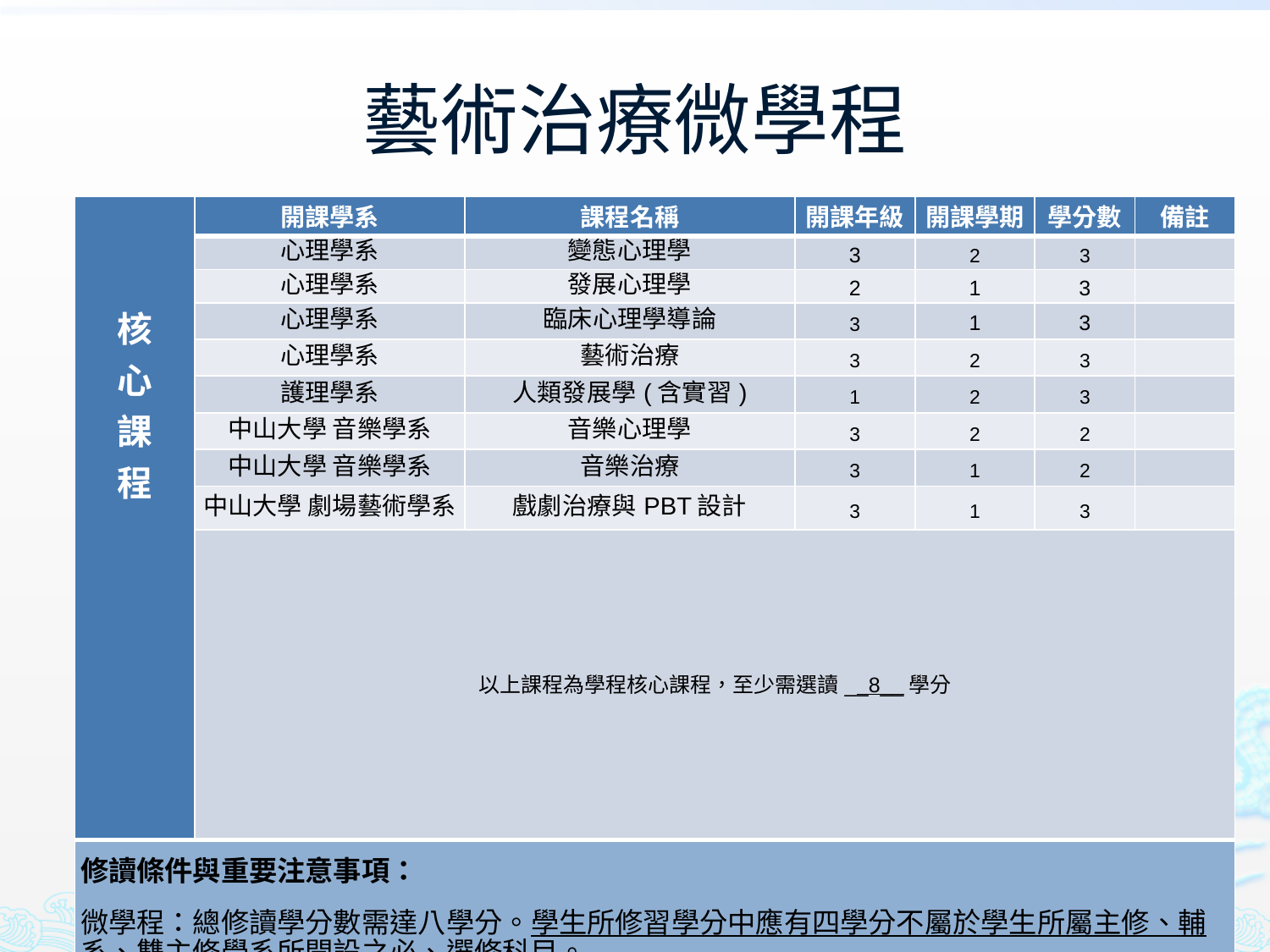

# 藝術治療微學程
| 核 心 課 程 | 開課學系 | 課程名稱 | 開課年級 | 開課學期 | 學分數 | 備註 |
| --- | --- | --- | --- | --- | --- | --- |
|  | 心理學系 | 變態心理學 | 3 | 2 | 3 |  |
|  | 心理學系 | 發展心理學 | 2 | 1 | 3 |  |
|  | 心理學系 | 臨床心理學導論 | 3 | 1 | 3 |  |
|  | 心理學系 | 藝術治療 | 3 | 2 | 3 |  |
|  | 護理學系 | 人類發展學(含實習) | 1 | 2 | 3 |  |
|  | 中山大學 音樂學系 | 音樂心理學 | 3 | 2 | 2 |  |
|  | 中山大學 音樂學系 | 音樂治療 | 3 | 1 | 2 |  |
|  | 中山大學 劇場藝術學系 | 戲劇治療與PBT設計 | 3 | 1 | 3 |  |
|  | 以上課程為學程核心課程，至少需選讀\_\_8\_\_學分 |  |  |  |  |  |
| 修讀條件與重要注意事項： 微學程：總修讀學分數需達八學分。學生所修習學分中應有四學分不屬於學生所屬主修、輔系、雙主修學系所開設之必、選修科目。 |  |  |  |  |  |  |